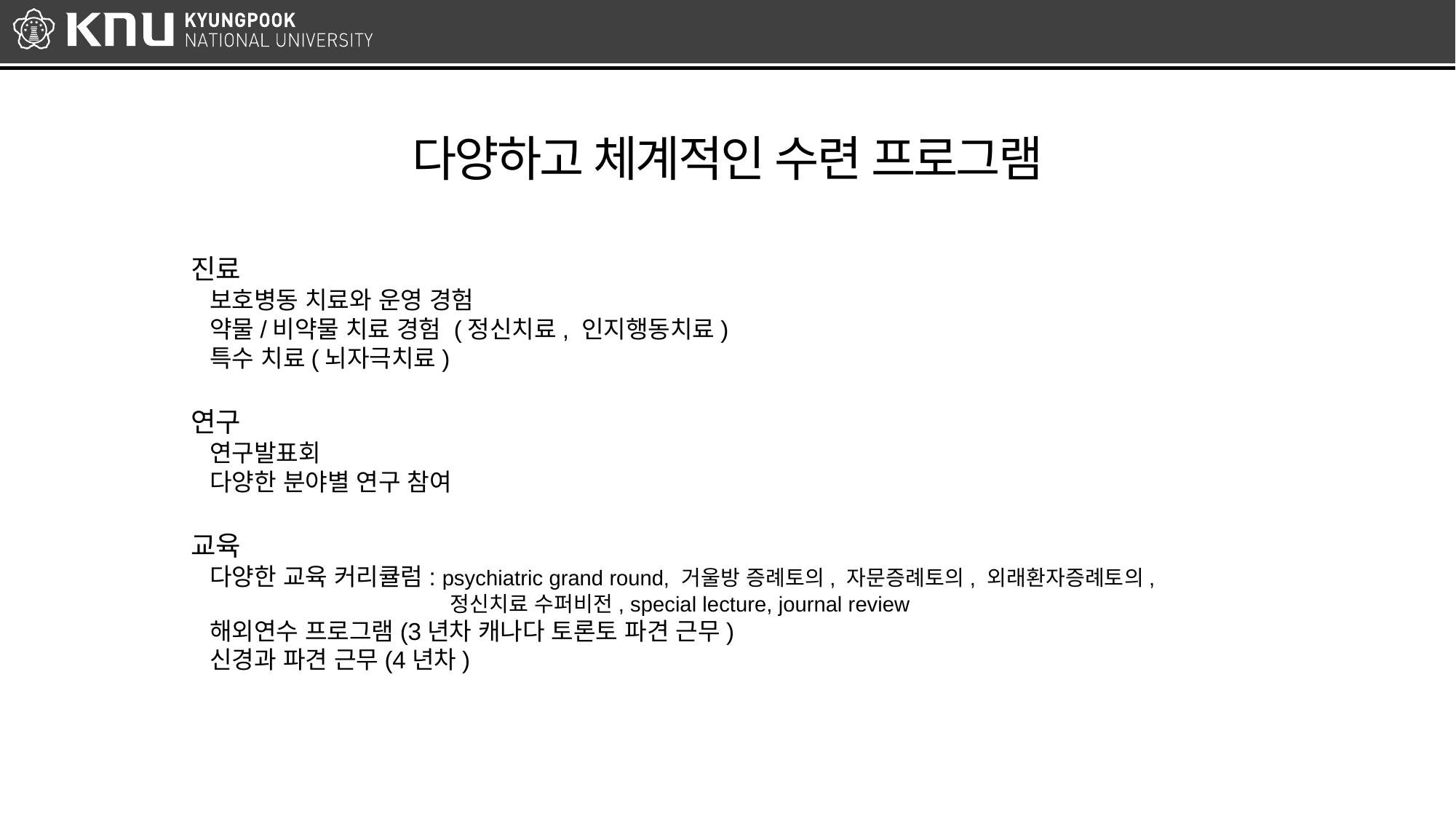

다양하고 체계적인 수련 프로그램
진료
  보호병동 치료와 운영 경험
  약물/비약물 치료 경험 (정신치료, 인지행동치료)
  특수 치료(뇌자극치료)

연구
  연구발표회
  다양한 분야별 연구 참여

교육
  다양한 교육 커리큘럼: psychiatric grand round, 거울방 증례토의, 자문증례토의, 외래환자증례토의,
		      정신치료 수퍼비전, special lecture, journal review
  해외연수 프로그램(3년차 캐나다 토론토 파견 근무)
  신경과 파견 근무(4년차)